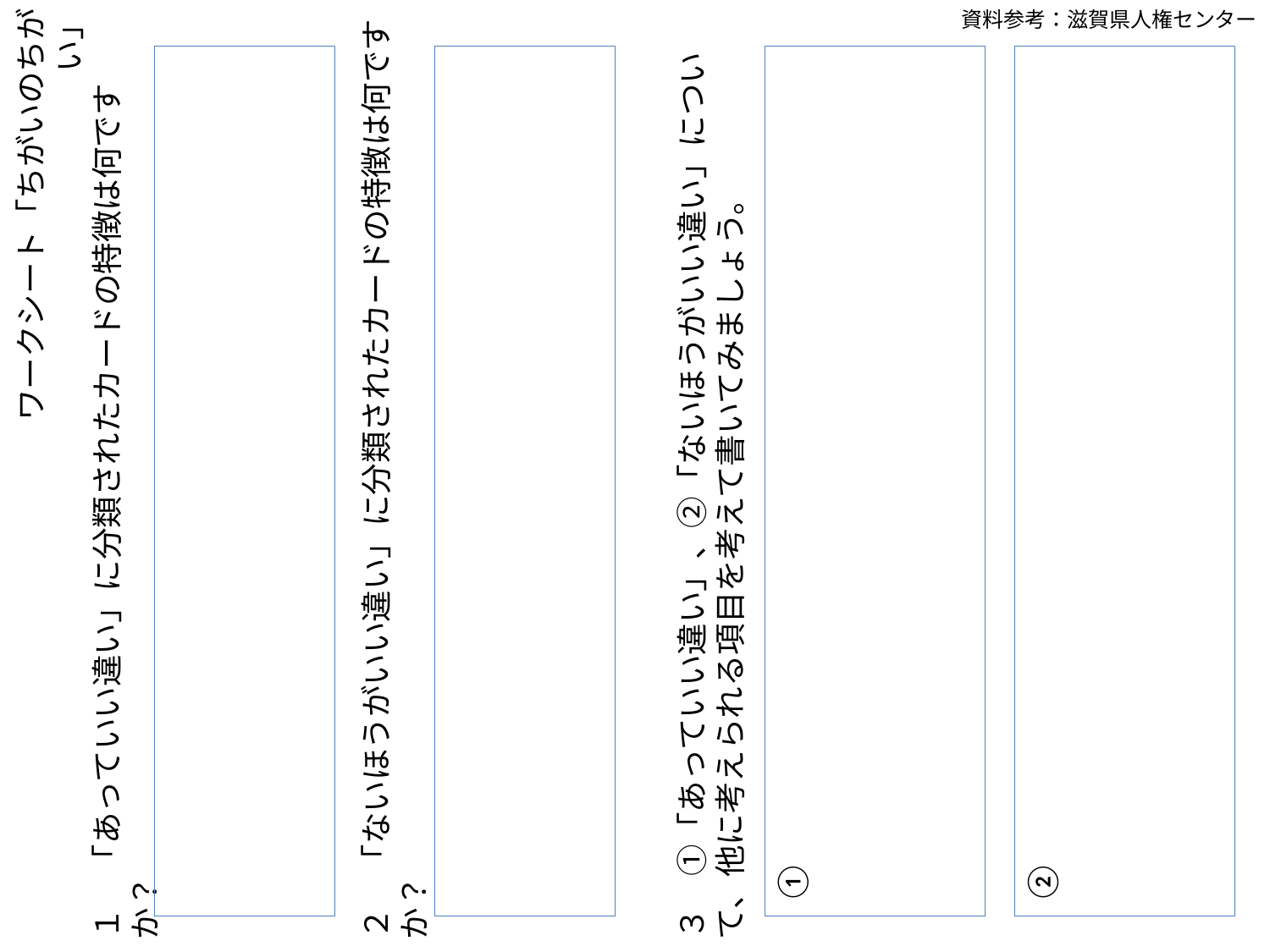

資料参考：滋賀県人権センター
ワークシート「ちがいのちがい」
①
②

３　①「あっていい違い」、②「ないほうがいい違い」について、他に考えられる項目を考えて書いてみましょう。
２　「ないほうがいい違い」に分類されたカードの特徴は何ですか？
# １　「あっていい違い」に分類されたカードの特徴は何ですか？